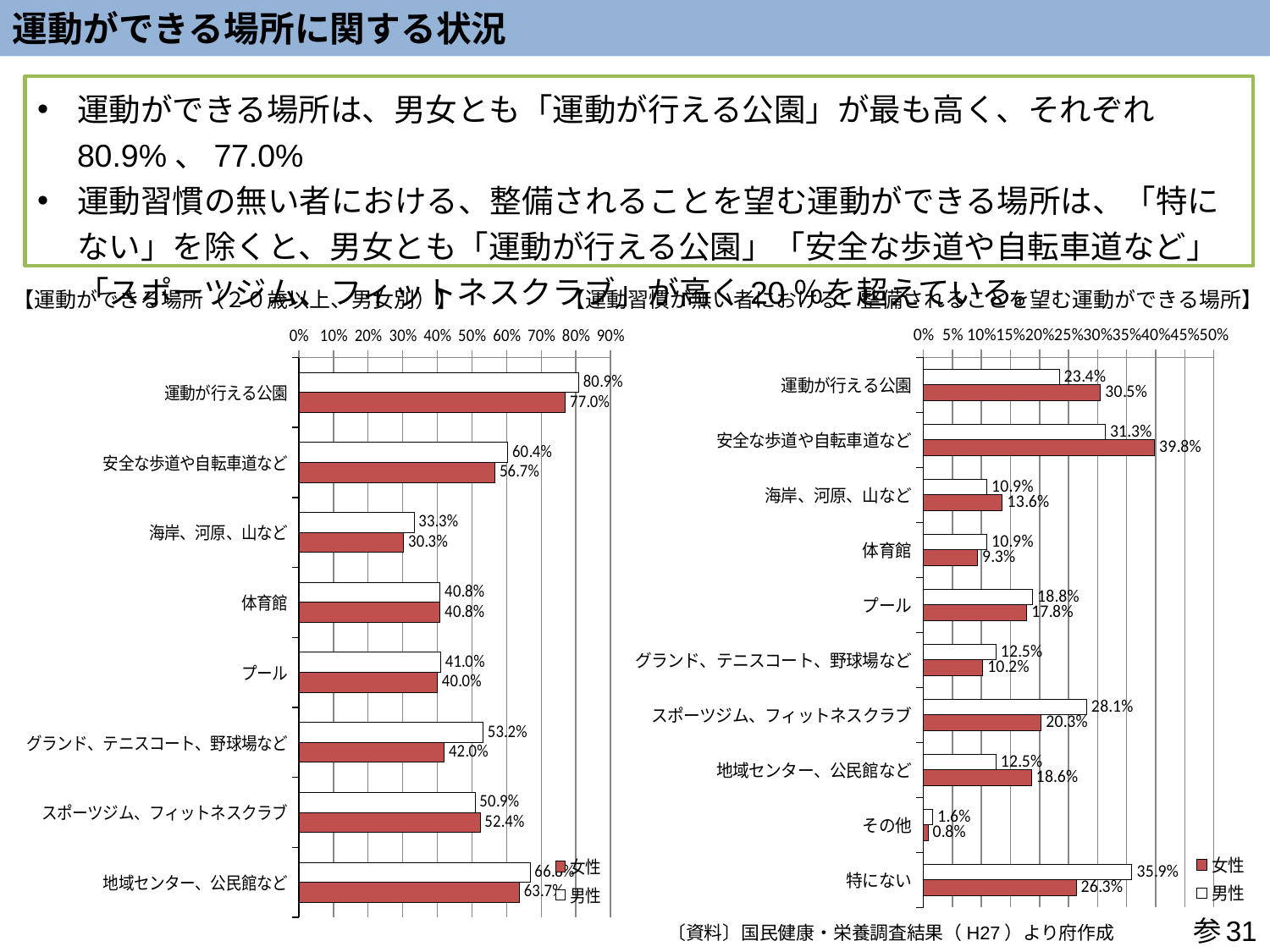

運動ができる場所に関する状況
運動ができる場所は、男女とも「運動が行える公園」が最も高く、それぞれ80.9%、77.0%
運動習慣の無い者における、整備されることを望む運動ができる場所は、「特にない」を除くと、男女とも「運動が行える公園」「安全な歩道や自転車道など」「スポーツジム、フィットネスクラブ」が高く20％を超えている。
【運動ができる場所（２０歳以上、男女別）】
【運動習慣が無い者における、整備されることを望む運動ができる場所】

### Chart

| Category | 男性 | 女性 |
|---|---|---|
| 運動が行える公園 | 0.809 | 0.77 |
| 安全な歩道や自転車道など | 0.604 | 0.567 |
| 海岸、河原、山など | 0.333 | 0.303 |
| 体育館 | 0.408 | 0.408 |
| プール | 0.41 | 0.4 |
| グランド、テニスコート、野球場など | 0.532 | 0.42 |
| スポーツジム、フィットネスクラブ | 0.509 | 0.524 |
| 地域センター、公民館など | 0.668 | 0.637 |

### Chart

| Category | 男性 | 女性 |
|---|---|---|
| 運動が行える公園 | 0.234 | 0.305 |
| 安全な歩道や自転車道など | 0.313 | 0.398 |
| 海岸、河原、山など | 0.109 | 0.136 |
| 体育館 | 0.109 | 0.093 |
| プール | 0.188 | 0.178 |
| グランド、テニスコート、野球場など | 0.125 | 0.102 |
| スポーツジム、フィットネスクラブ | 0.281 | 0.203 |
| 地域センター、公民館など | 0.125 | 0.186 |
| その他 | 0.016 | 0.008 |
| 特にない | 0.359 | 0.263 |
参
31
〔資料〕国民健康・栄養調査結果（H27）より府作成